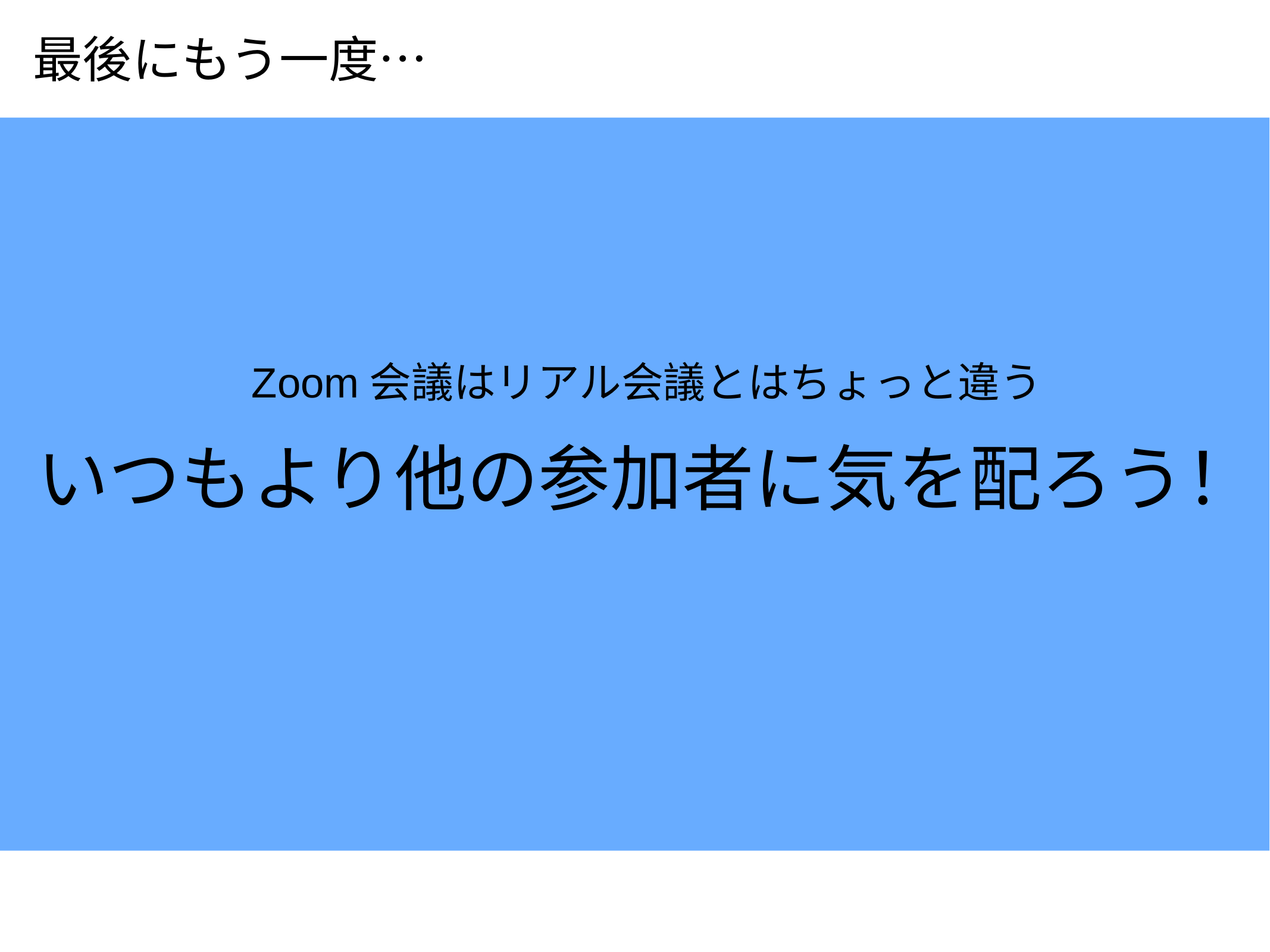

最後にもう一度…

Zoom会議はリアル会議とはちょっと違う
いつもより他の参加者に気を配ろう！